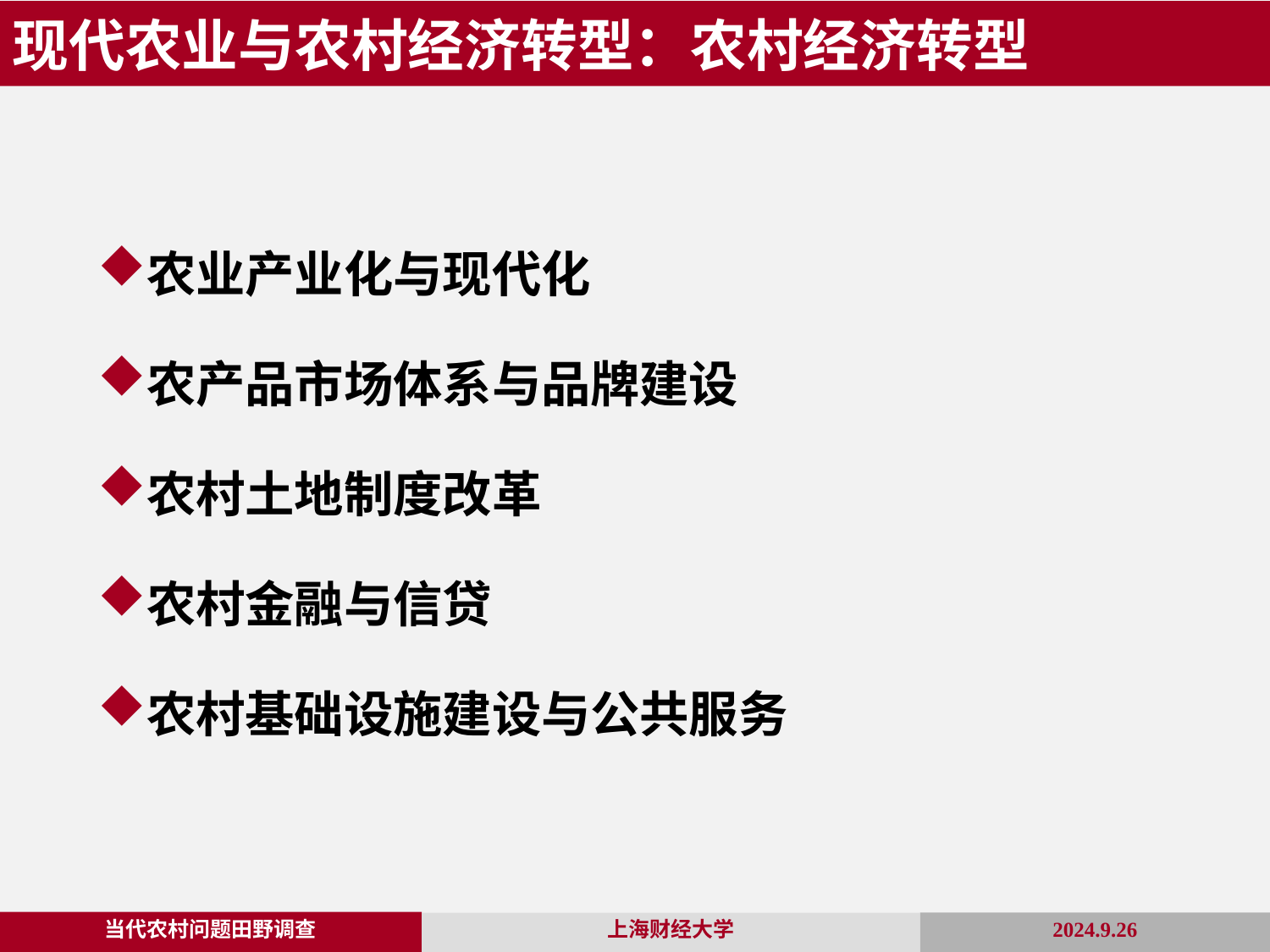

现代农业与农村经济转型：农村经济转型
农业产业化与现代化
农产品市场体系与品牌建设
农村土地制度改革
农村金融与信贷
农村基础设施建设与公共服务
当代农村问题田野调查
2024.9.26
上海财经大学